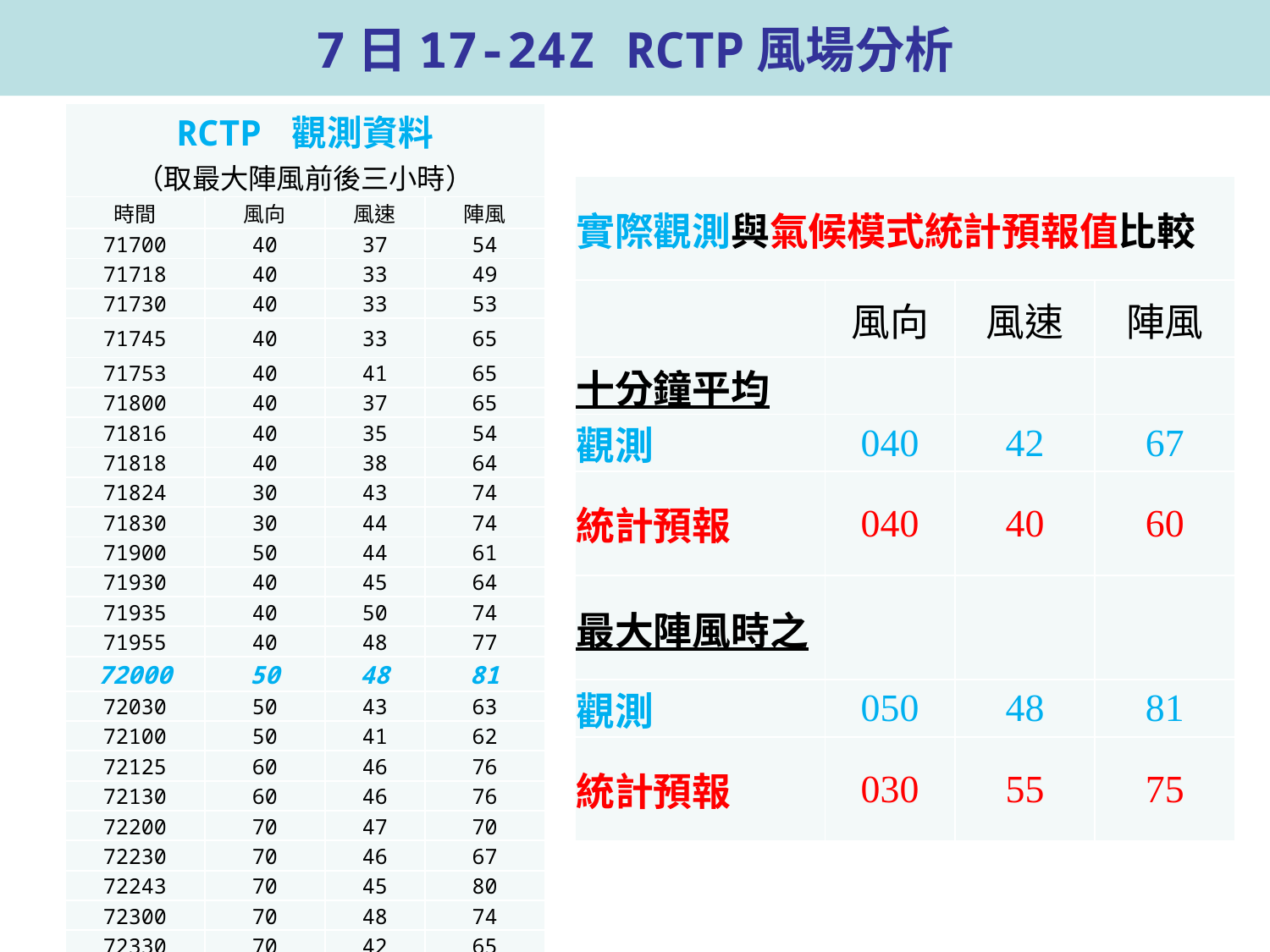

7日17-24Z RCTP風場分析
| RCTP 觀測資料 （取最大陣風前後三小時） |  |  |  |
| --- | --- | --- | --- |
| 時間 | 風向 | 風速 | 陣風 |
| 71700 | 40 | 37 | 54 |
| 71718 | 40 | 33 | 49 |
| 71730 | 40 | 33 | 53 |
| 71745 | 40 | 33 | 65 |
| 71753 | 40 | 41 | 65 |
| 71800 | 40 | 37 | 65 |
| 71816 | 40 | 35 | 54 |
| 71818 | 40 | 38 | 64 |
| 71824 | 30 | 43 | 74 |
| 71830 | 30 | 44 | 74 |
| 71900 | 50 | 44 | 61 |
| 71930 | 40 | 45 | 64 |
| 71935 | 40 | 50 | 74 |
| 71955 | 40 | 48 | 77 |
| 72000 | 50 | 48 | 81 |
| 72030 | 50 | 43 | 63 |
| 72100 | 50 | 41 | 62 |
| 72125 | 60 | 46 | 76 |
| 72130 | 60 | 46 | 76 |
| 72200 | 70 | 47 | 70 |
| 72230 | 70 | 46 | 67 |
| 72243 | 70 | 45 | 80 |
| 72300 | 70 | 48 | 74 |
| 72330 | 70 | 42 | 65 |

| 實際觀測與氣候模式統計預報值比較 |  |  |  |
| --- | --- | --- | --- |
|  | 風向 | 風速 | 陣風 |
| 十分鐘平均 |  |  |  |
| 觀測 | 040 | 42 | 67 |
| 統計預報 | 040 | 40 | 60 |
| 最大陣風時之 |  |  |  |
| 觀測 | 050 | 48 | 81 |
| 統計預報 | 030 | 55 | 75 |